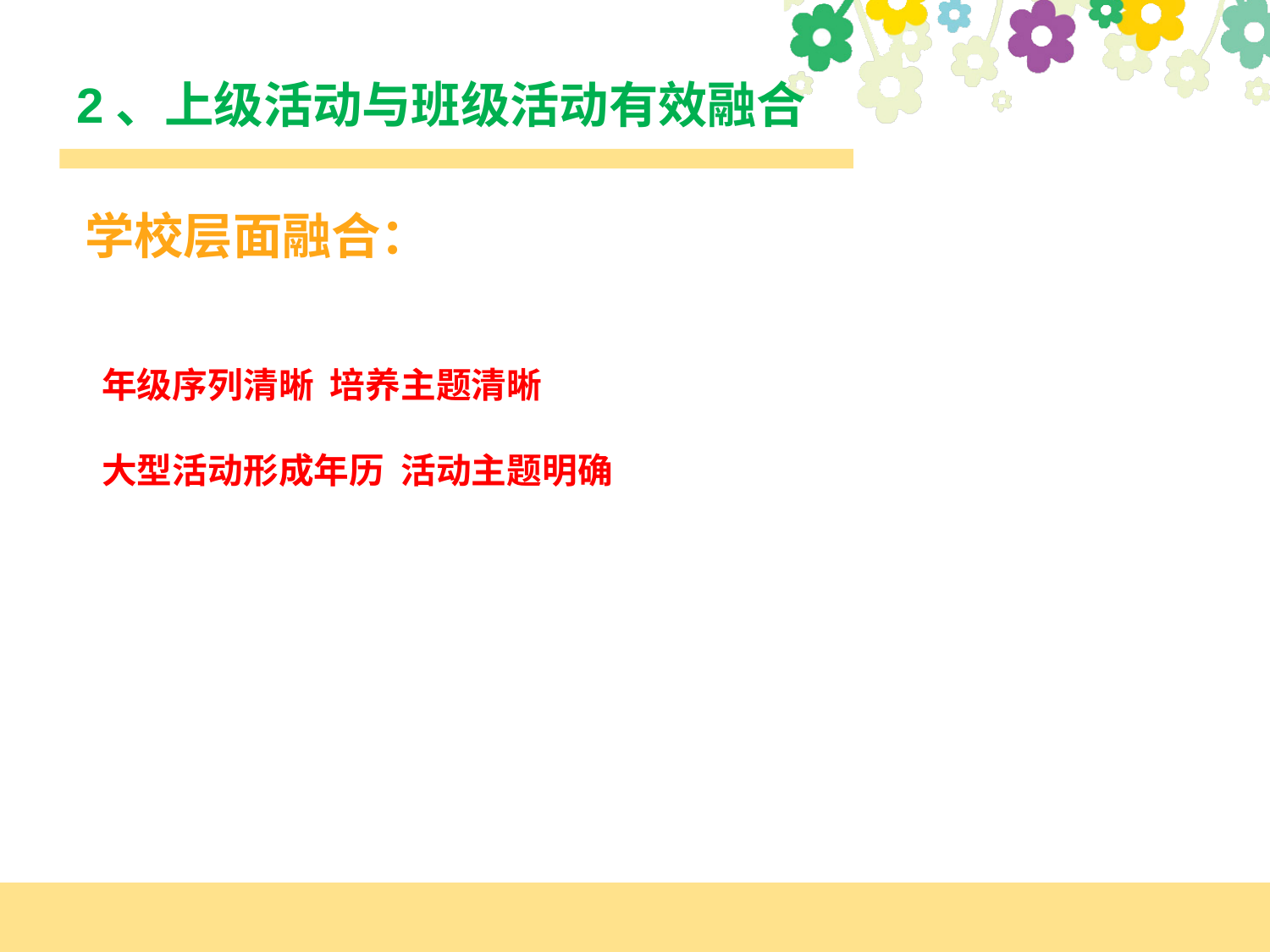

# 2、上级活动与班级活动有效融合
学校层面融合：
年级序列清晰  培养主题清晰

大型活动形成年历  活动主题明确